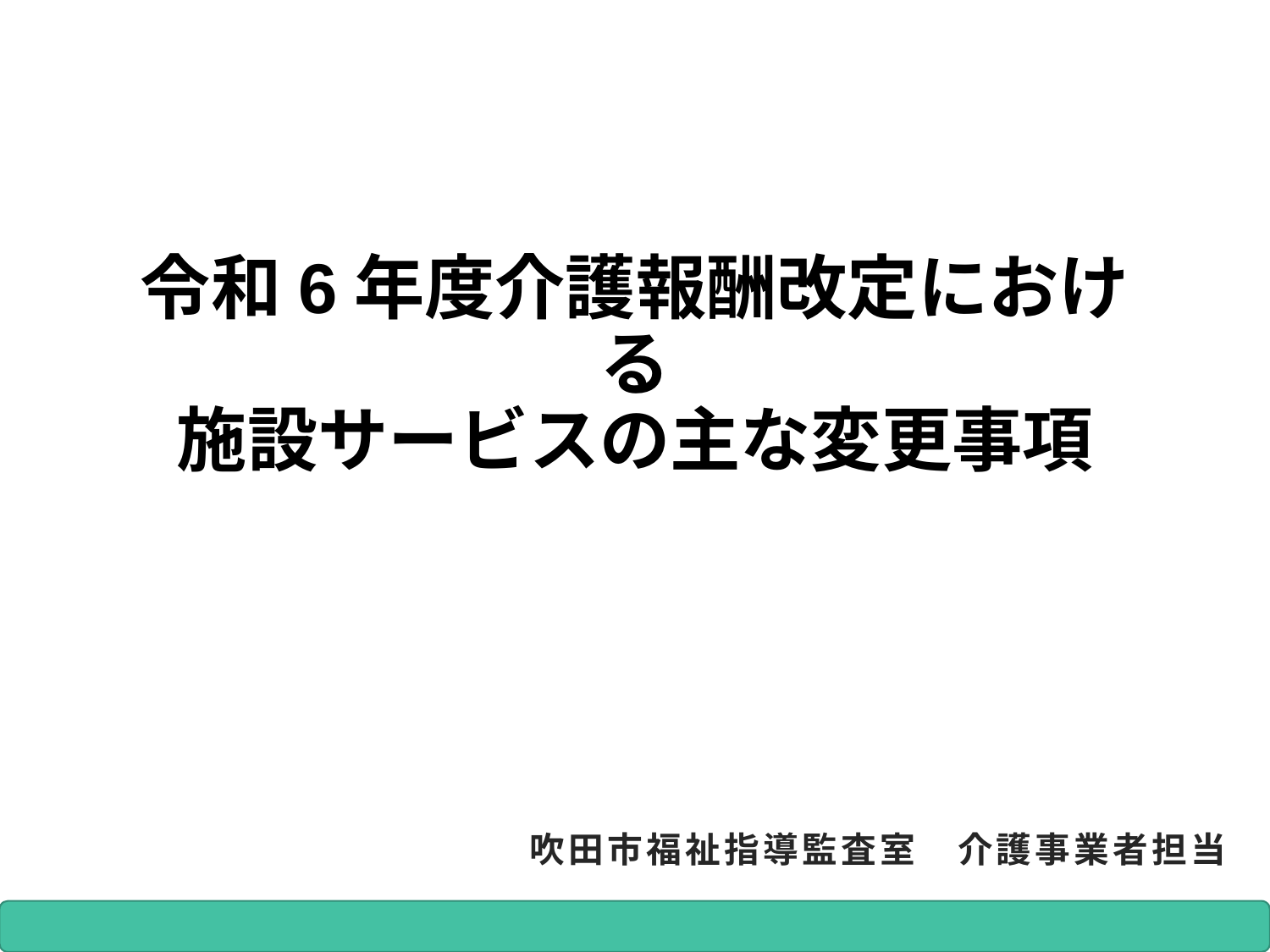

# 令和6年度介護報酬改定における 施設サービスの主な変更事項
吹田市福祉指導監査室　介護事業者担当

1